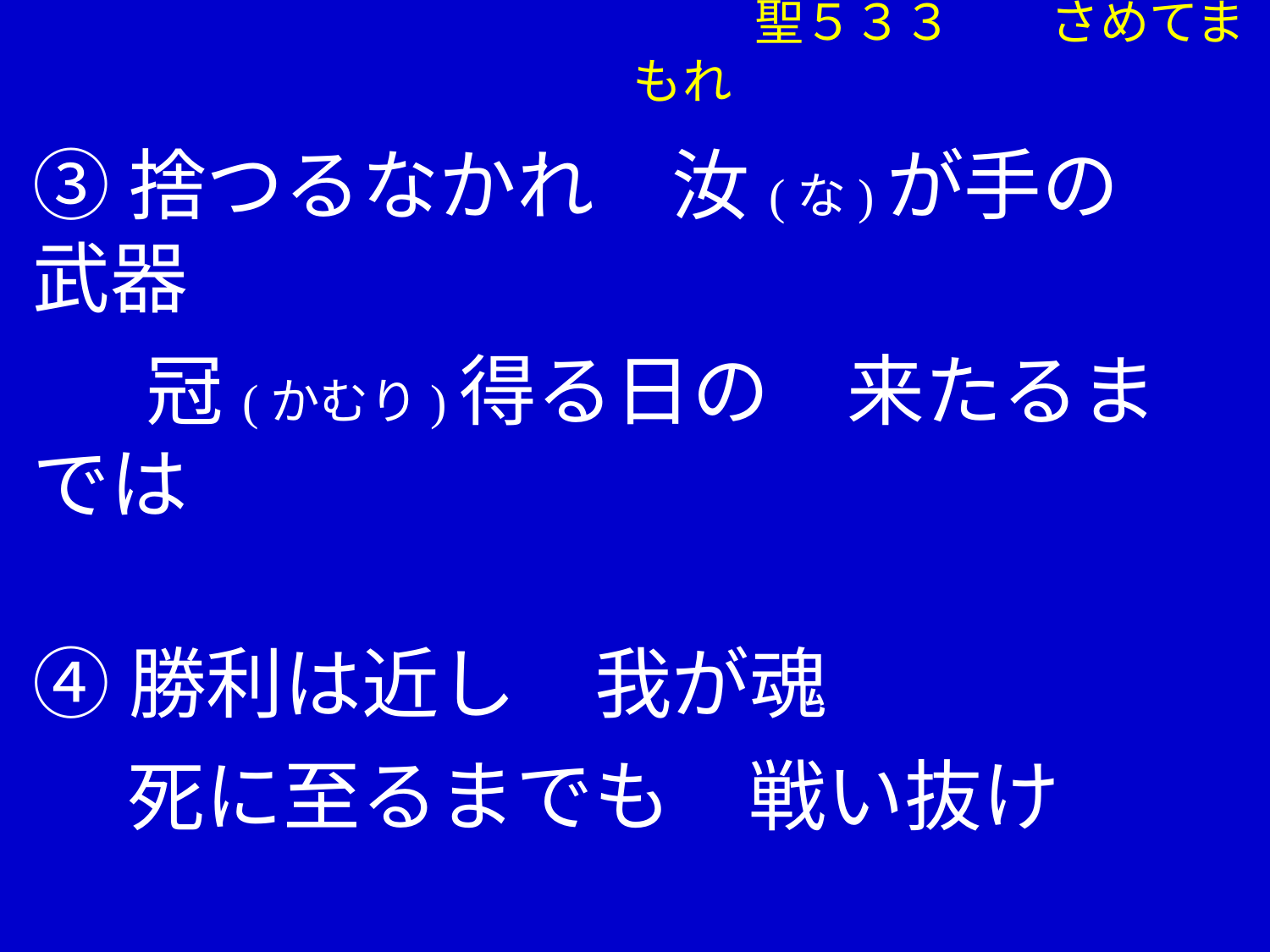

聖５３３         さめてまもれ
③捨つるなかれ　汝(な)が手の武器
 　冠(かむり)得る日の　来たるまでは

④勝利は近し　我が魂
　 死に至るまでも　戦い抜け